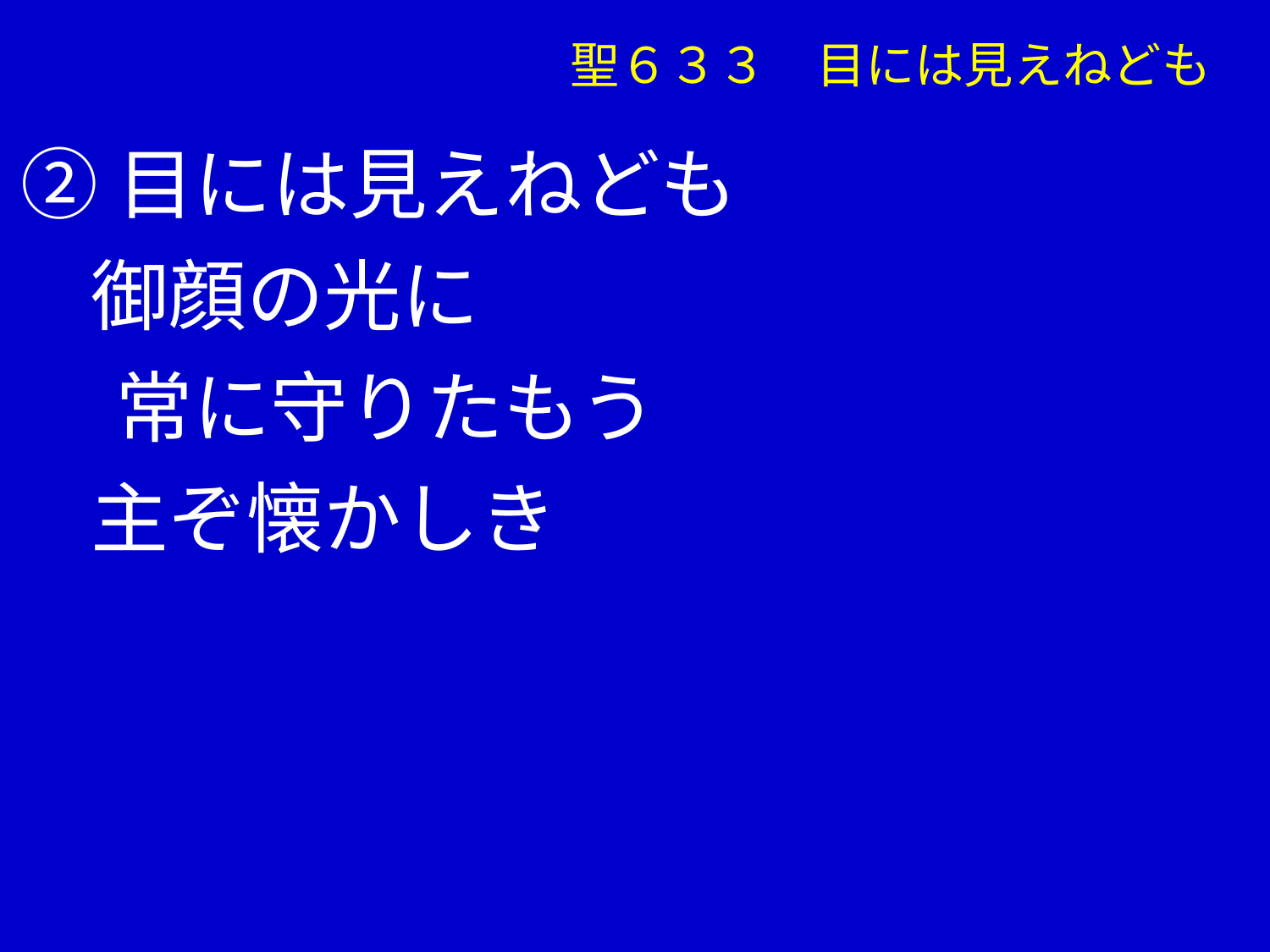

聖６３３　目には見えねども
②目には見えねども
   御顔の光に
　 常に守りたもう
   主ぞ懐かしき